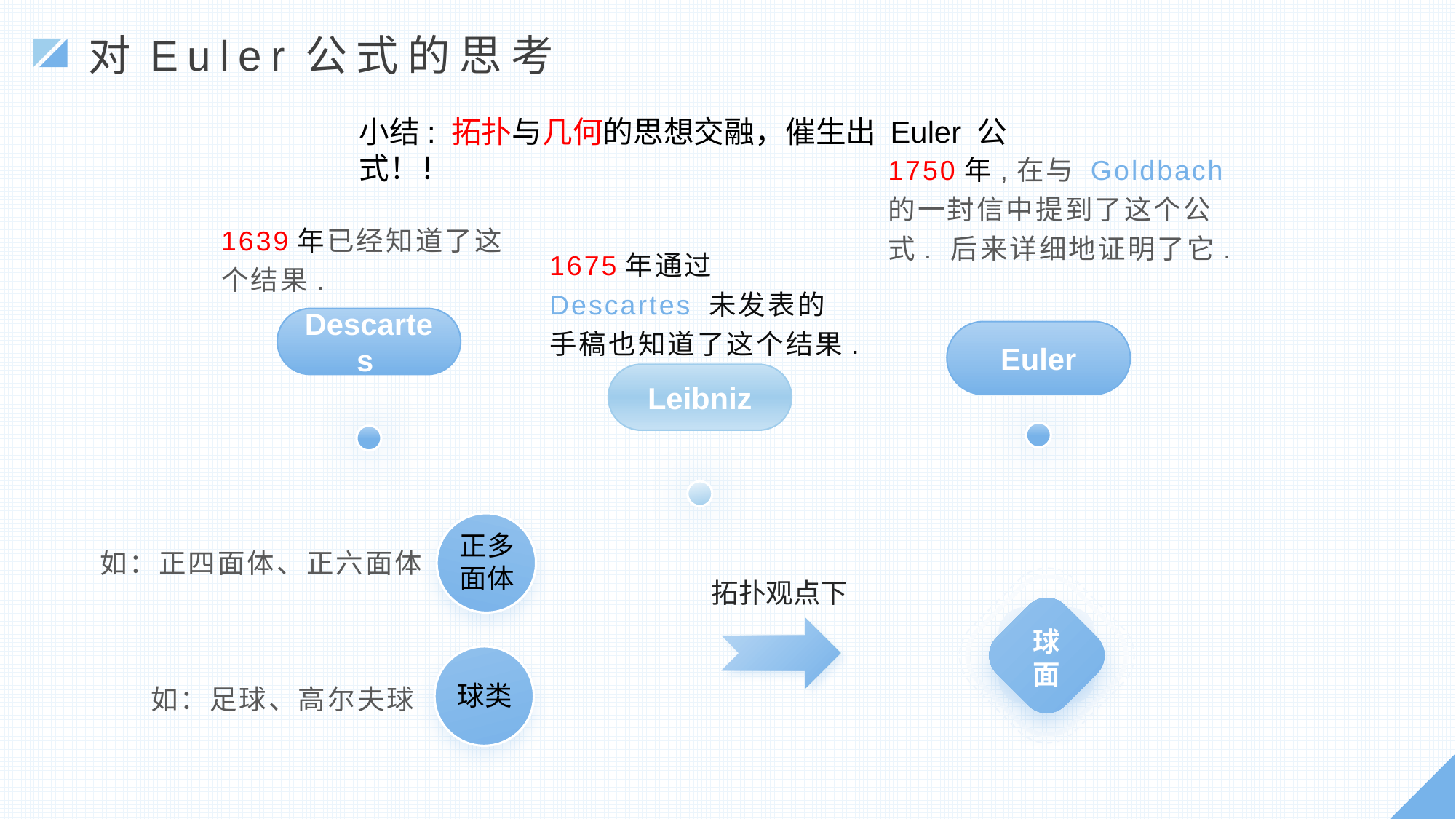

对Euler公式的思考
小结: 拓扑与几何的思想交融，催生出 Euler 公式！！
1675年通过 Descartes 未发表的手稿也知道了这个结果.
1639年已经知道了这个结果.
1750年,在与 Goldbach 的一封信中提到了这个公式. 后来详细地证明了它.

Descartes
Euler
Leibniz

正多面体
如：正四面体、正六面体
拓扑观点下

球面

球类
如：足球、高尔夫球